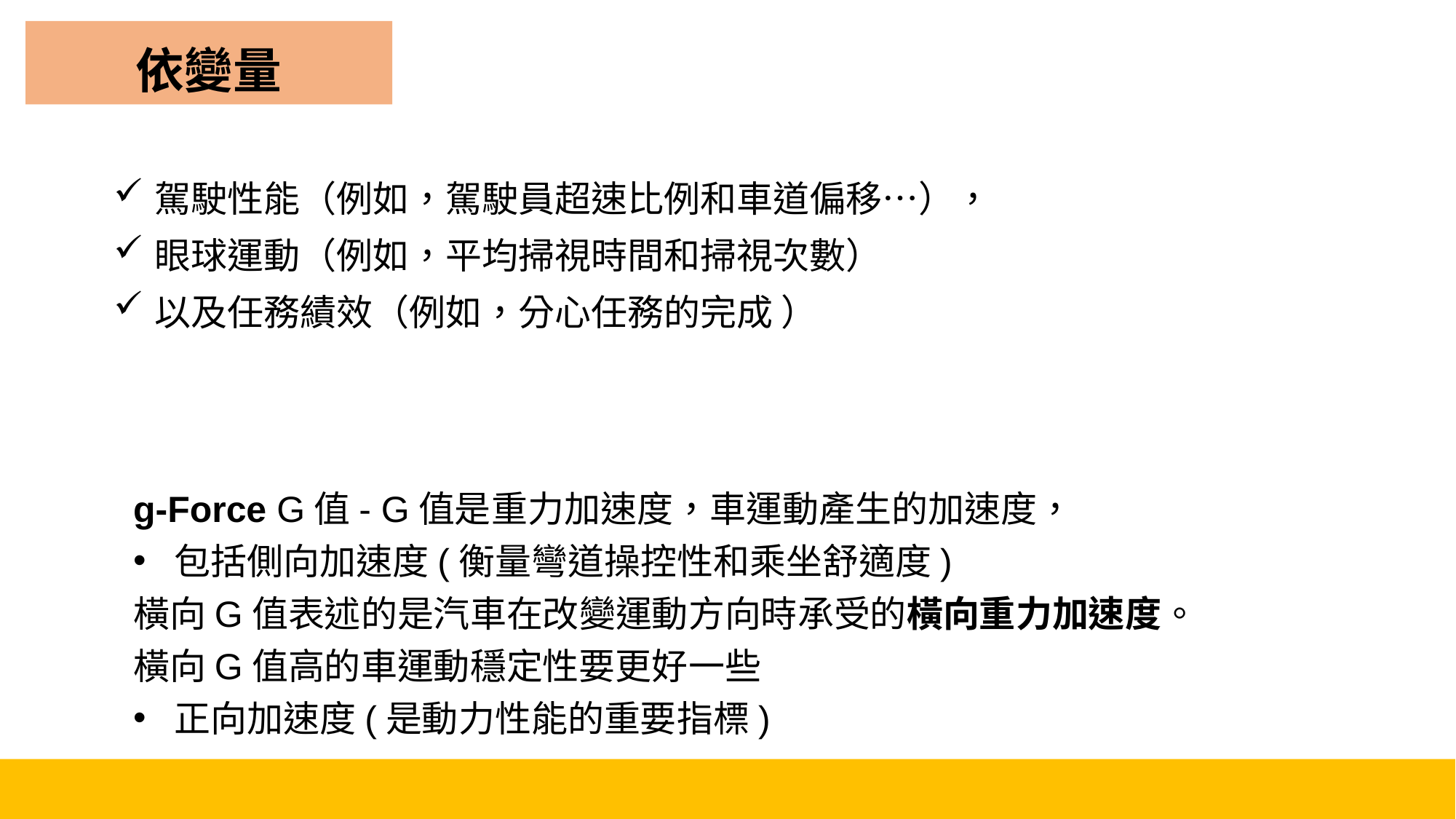

# 依變量
駕駛性能（例如，駕駛員超速比例和車道偏移…），
眼球運動（例如，平均掃視時間和掃視次數）
以及任務績效（例如，分心任務的完成 ）
g-Force G值- G值是重力加速度，車運動產生的加速度，
包括側向加速度(衡量彎道操控性和乘坐舒適度)
橫向G值表述的是汽車在改變運動方向時承受的橫向重力加速度。橫向G值高的車運動穩定性要更好一些
正向加速度(是動力性能的重要指標)

13